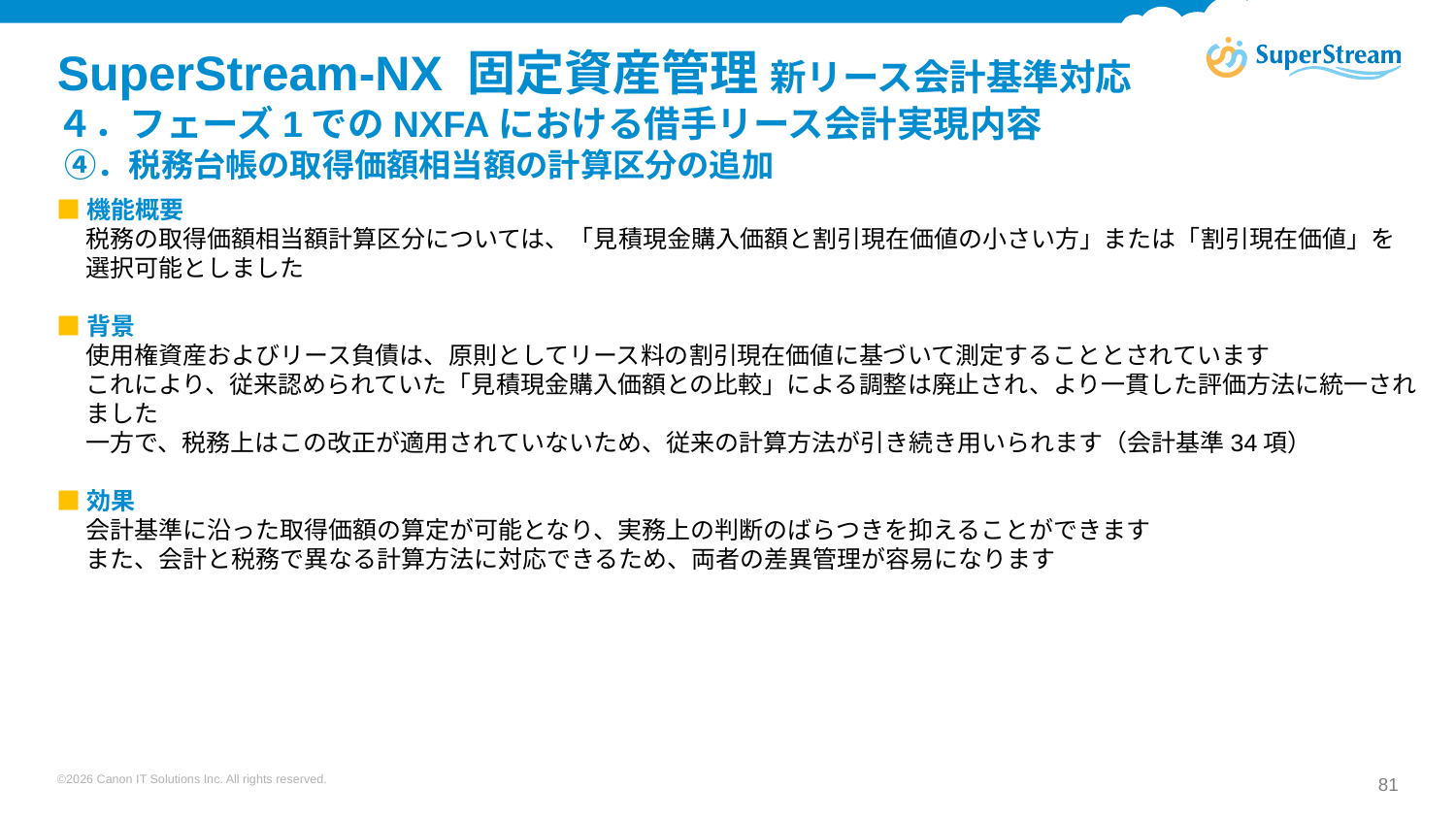

# SuperStream-NX 固定資産管理 新リース会計基準対応 ４．フェーズ1でのNXFAにおける借手リース会計実現内容 ④．税務台帳の取得価額相当額の計算区分の追加
■機能概要
税務の取得価額相当額計算区分については、「見積現金購入価額と割引現在価値の小さい方」または「割引現在価値」を
選択可能としました
■背景
使用権資産およびリース負債は、原則としてリース料の割引現在価値に基づいて測定することとされています
これにより、従来認められていた「見積現金購入価額との比較」による調整は廃止され、より一貫した評価方法に統一されました
一方で、税務上はこの改正が適用されていないため、従来の計算方法が引き続き用いられます（会計基準34項）

■効果
会計基準に沿った取得価額の算定が可能となり、実務上の判断のばらつきを抑えることができます
また、会計と税務で異なる計算方法に対応できるため、両者の差異管理が容易になります
©2026 Canon IT Solutions Inc. All rights reserved.
81